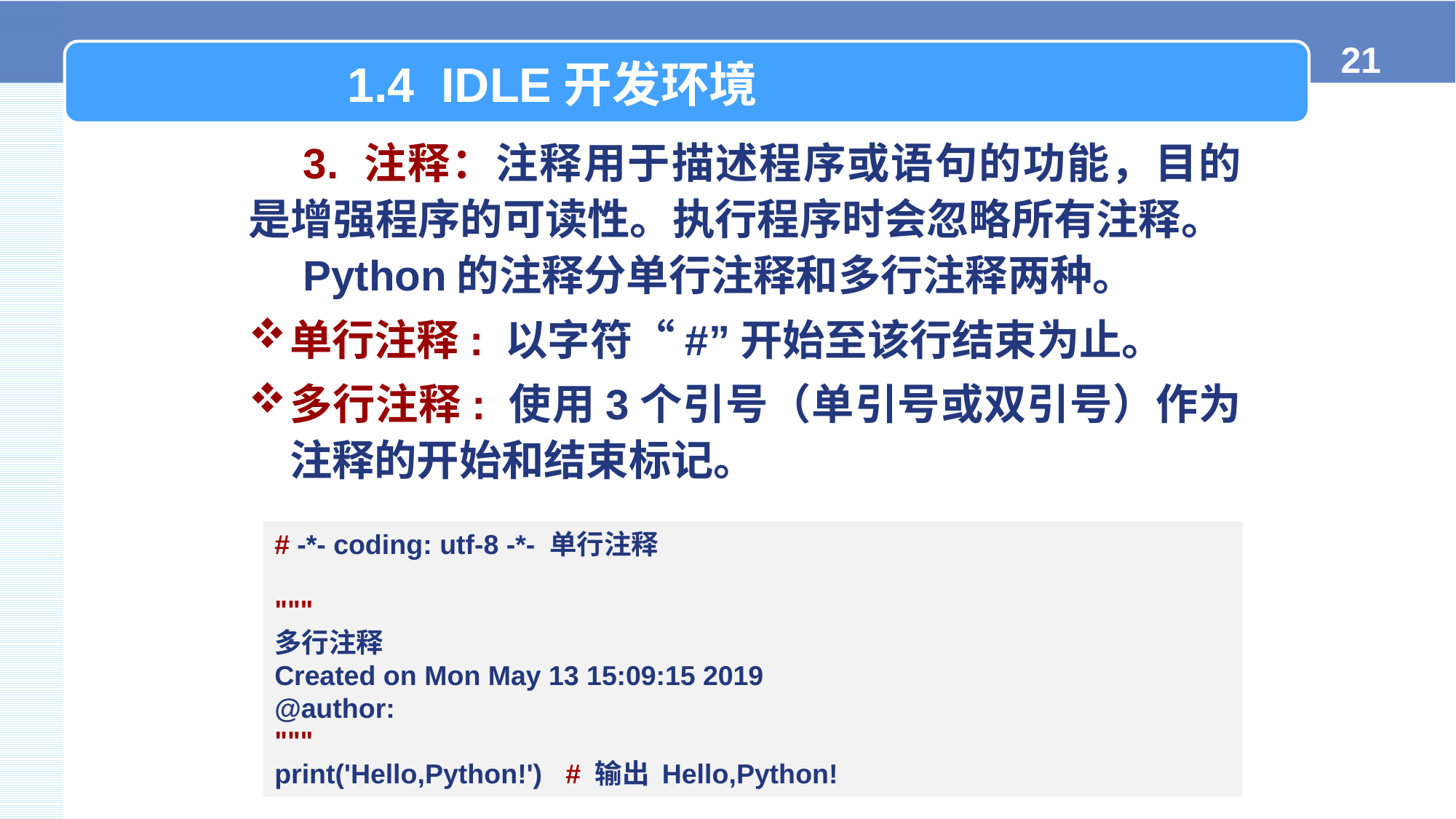

1.4  IDLE开发环境
3. 注释：注释用于描述程序或语句的功能，目的是增强程序的可读性。执行程序时会忽略所有注释。
Python的注释分单行注释和多行注释两种。
单行注释: 以字符“#”开始至该行结束为止。
多行注释: 使用3个引号（单引号或双引号）作为注释的开始和结束标记。
# -*- coding: utf-8 -*- 单行注释

"""
多行注释
Created on Mon May 13 15:09:15 2019
@author:
"""
print('Hello,Python!')   # 输出 Hello,Python!